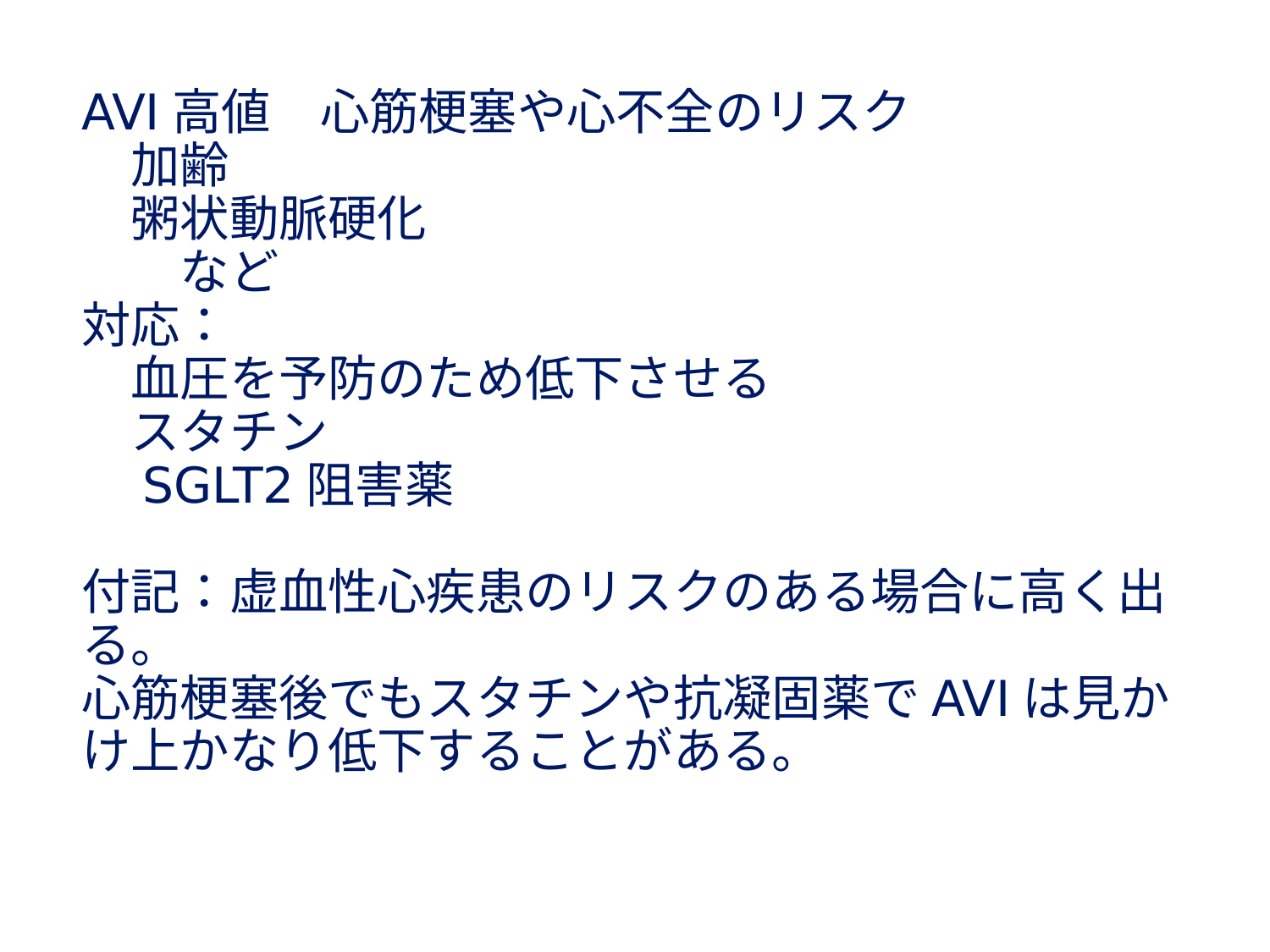

# AVI高値　心筋梗塞や心不全のリスク 　加齢 　粥状動脈硬化 　　など 対応： 　血圧を予防のため低下させる 　スタチン 　SGLT2阻害薬 付記：虚血性心疾患のリスクのある場合に高く出る。 心筋梗塞後でもスタチンや抗凝固薬でAVIは見かけ上かなり低下することがある。